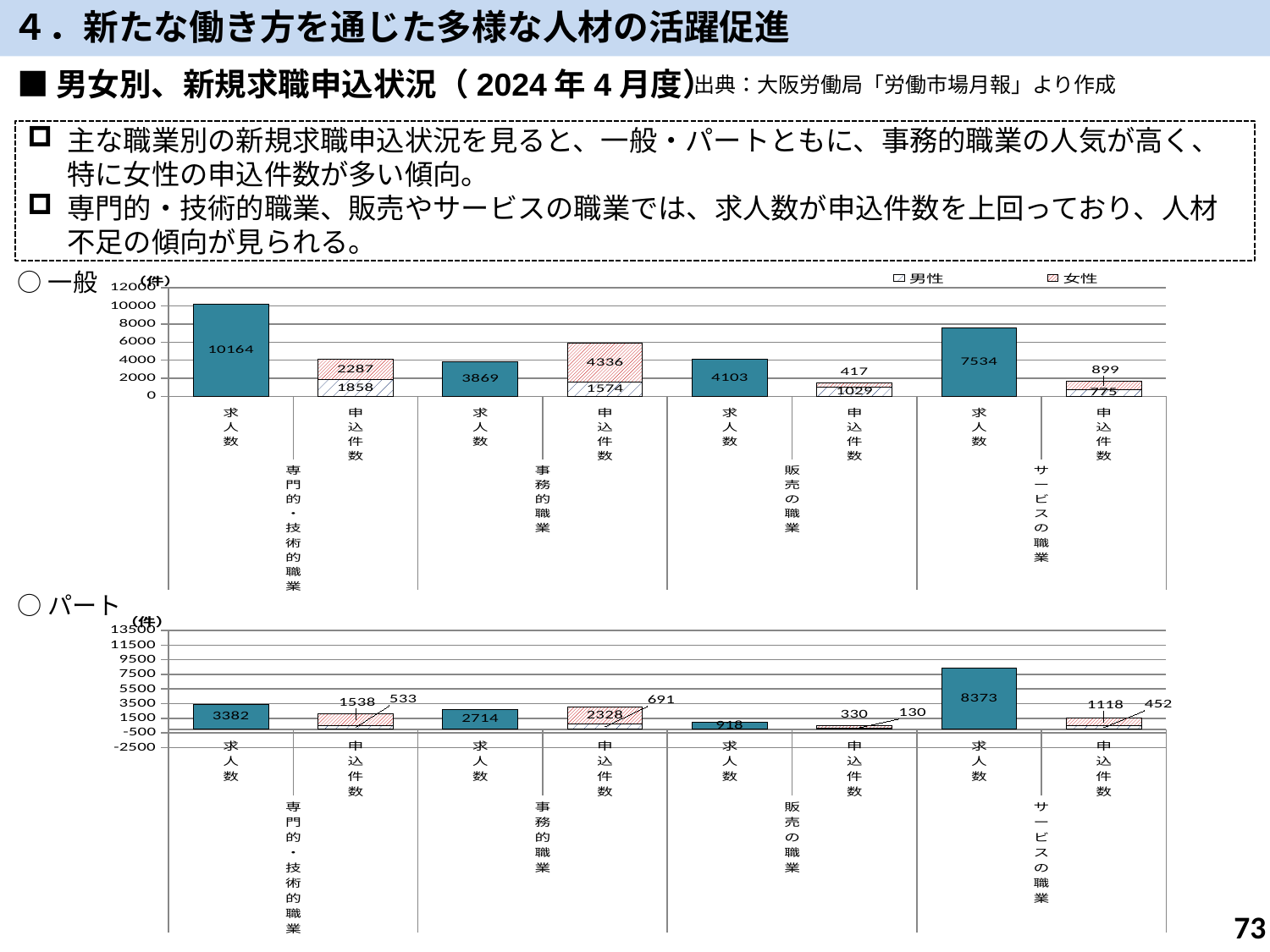

４．新たな働き方を通じた多様な人材の活躍促進

### Chart

| Category | 全体 | 男性 | 女性 |
|---|---|---|---|
| 求人数 | 9955.0 | None | None |
| 申込件数 | 0.0 | 2046.0 | 2267.0 |
| 求人数 | 3470.0 | None | None |
| 申込件数 | 0.0 | 1733.0 | 4690.0 |
| 求人数 | 3509.0 | None | None |
| 申込件数 | 0.0 | 1196.0 | 493.0 |
| 求人数 | 7997.0 | None | None |
| 申込件数 | 0.0 | 939.0 | 1019.0 |
■男女別、新規求職申込状況（2024年4月度）
出典：大阪労働局「労働市場月報」より作成
主な職業別の新規求職申込状況を見ると、一般・パートともに、事務的職業の人気が高く、特に女性の申込件数が多い傾向。
専門的・技術的職業、販売やサービスの職業では、求人数が申込件数を上回っており、人材不足の傾向が見られる。
○一般

### Chart

| Category | 全体 | 男性 | 女性 |
|---|---|---|---|
| 求人数 | 10164.0 | None | None |
| 申込件数 | 0.0 | 1858.0 | 2287.0 |
| 求人数 | 3869.0 | None | None |
| 申込件数 | 0.0 | 1574.0 | 4336.0 |
| 求人数 | 4103.0 | None | None |
| 申込件数 | 0.0 | 1029.0 | 417.0 |
| 求人数 | 7534.0 | None | None |
| 申込件数 | 0.0 | 775.0 | 899.0 |
○パート

### Chart

| Category | 全体 | 男性 | 女性 |
|---|---|---|---|
| 求人数 | 3382.0 | None | None |
| 申込件数 | 0.0 | 533.0 | 1538.0 |
| 求人数 | 2714.0 | None | None |
| 申込件数 | 0.0 | 691.0 | 2328.0 |
| 求人数 | 918.0 | None | None |
| 申込件数 | 0.0 | 130.0 | 330.0 |
| 求人数 | 8373.0 | None | None |
| 申込件数 | 0.0 | 452.0 | 1118.0 |
73